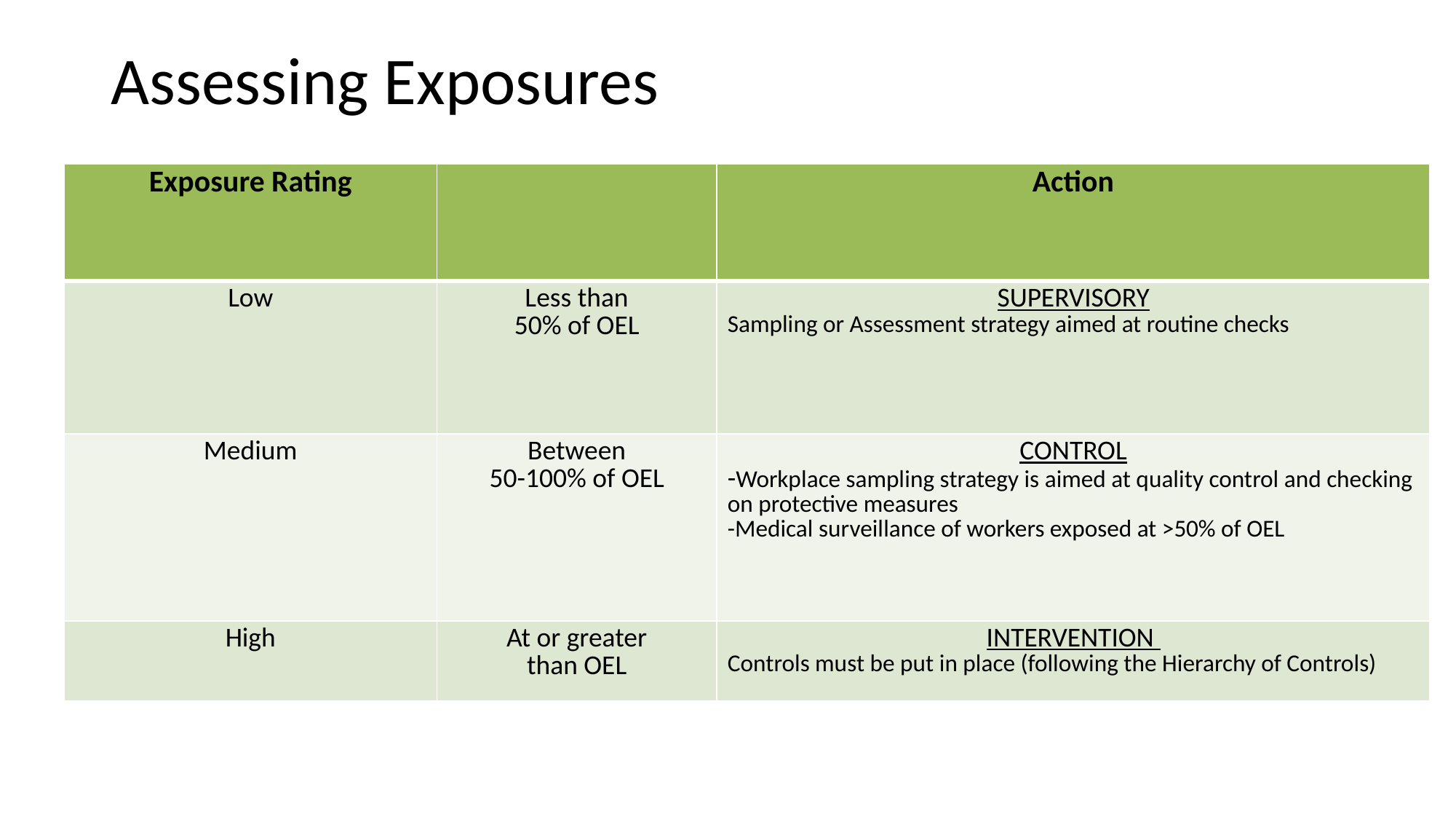

# Assessing Exposures
| Exposure Rating |  | Action |
| --- | --- | --- |
| Low | Less than 50% of OEL | SUPERVISORY Sampling or Assessment strategy aimed at routine checks |
| Medium | Between 50-100% of OEL | CONTROL -Workplace sampling strategy is aimed at quality control and checking on protective measures -Medical surveillance of workers exposed at >50% of OEL |
| High | At or greater than OEL | INTERVENTION Controls must be put in place (following the Hierarchy of Controls) |
Rating Exposures 给曝露程度评级